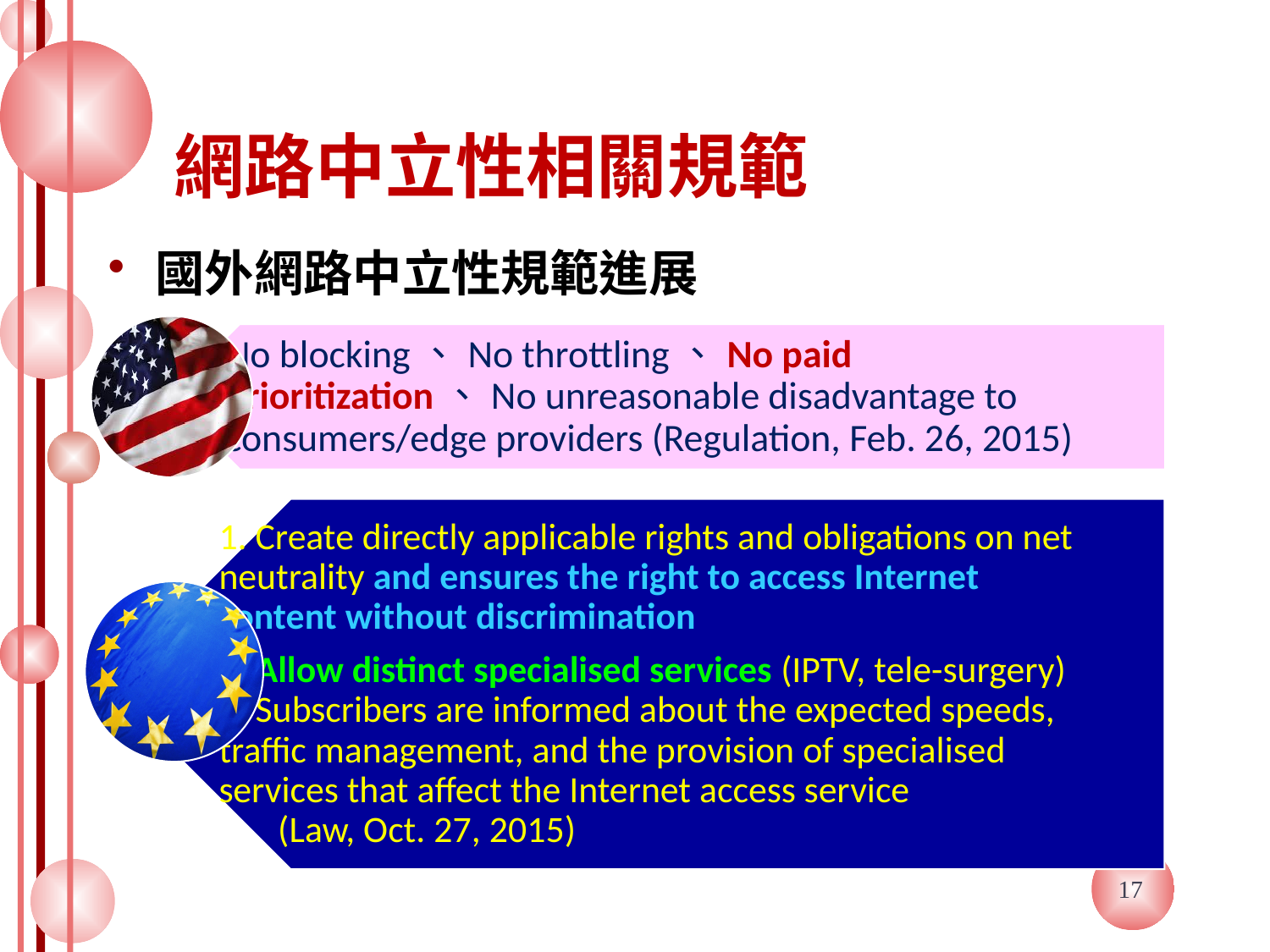

# 網路中立性相關規範
國外網路中立性規範進展
No blocking、No throttling、No paid prioritization、No unreasonable disadvantage to consumers/edge providers (Regulation, Feb. 26, 2015)
1. Create directly applicable rights and obligations on net neutrality and ensures the right to access Internet content without discrimination
2. Allow distinct specialised services (IPTV, tele-surgery)
3. Subscribers are informed about the expected speeds, traffic management, and the provision of specialised services that affect the Internet access service
       (Law, Oct. 27, 2015)
17